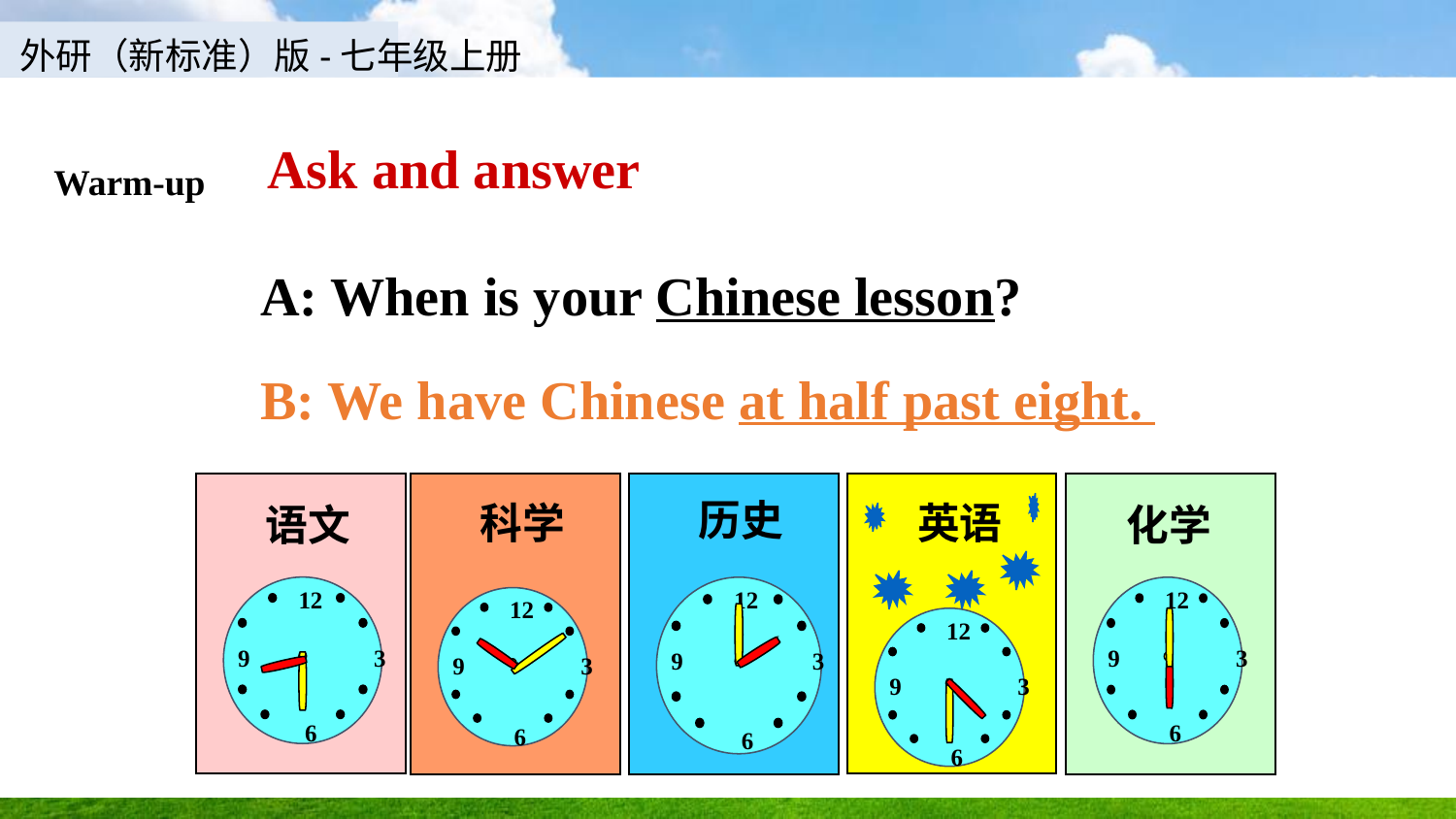

Ask and answer
 Warm-up

A: When is your Chinese lesson?
B: We have Chinese at half past eight.

语文

12

9
3

6

科学

12

9
3

6

历史

12

9
3

6

  英语

12

9
3

6

化学

12

9
3

6